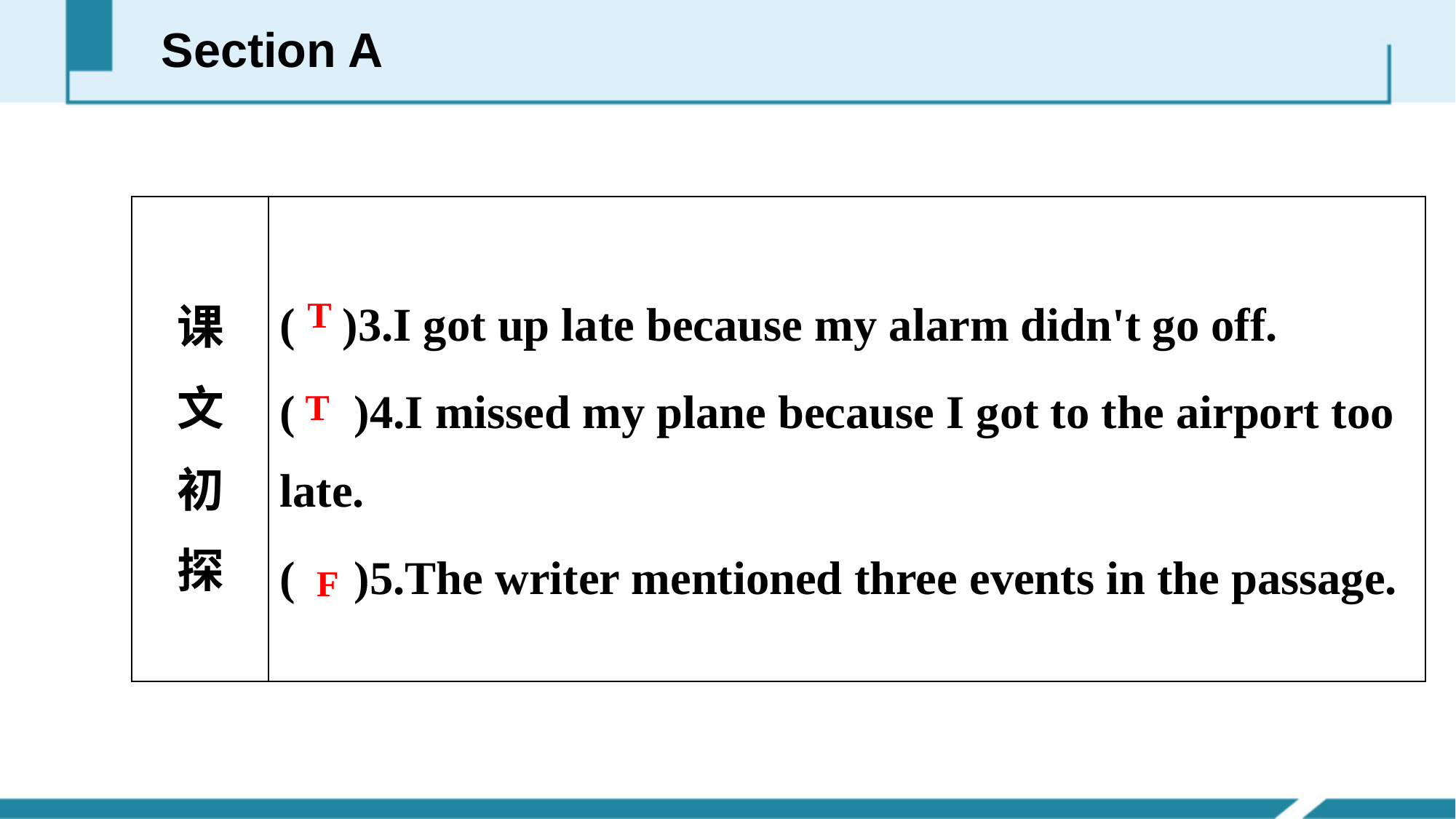

Section A
| 课 文 初 探 | ( )3.I got up late because my alarm didn't go off. ( )4.I missed my plane because I got to the airport too late. ( )5.The writer mentioned three events in the passage. |
| --- | --- |
T
T
F